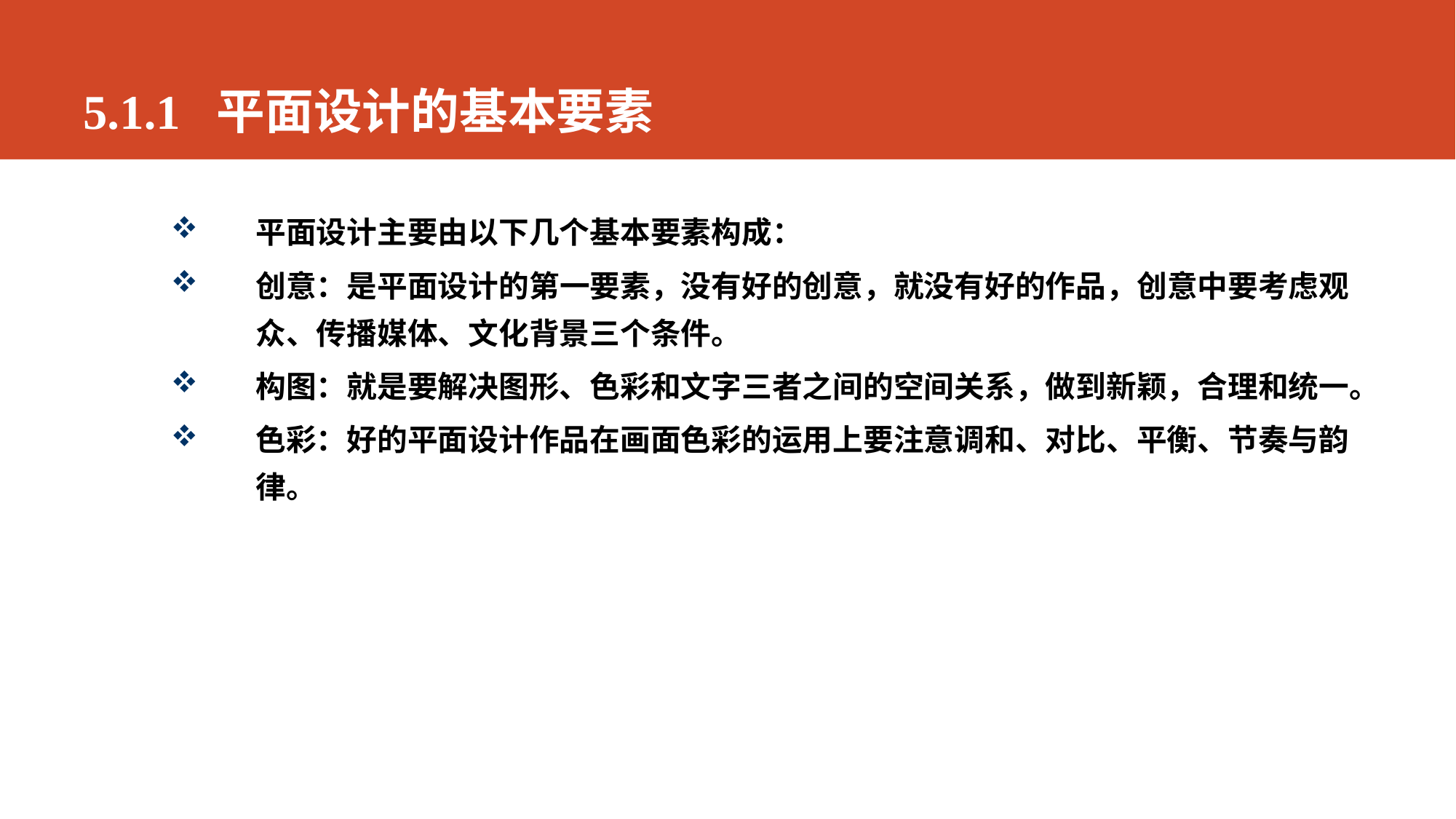

# 5.1.1  平面设计的基本要素
平面设计主要由以下几个基本要素构成：
创意：是平面设计的第一要素，没有好的创意，就没有好的作品，创意中要考虑观众、传播媒体、文化背景三个条件。
构图：就是要解决图形、色彩和文字三者之间的空间关系，做到新颖，合理和统一。
色彩：好的平面设计作品在画面色彩的运用上要注意调和、对比、平衡、节奏与韵律。